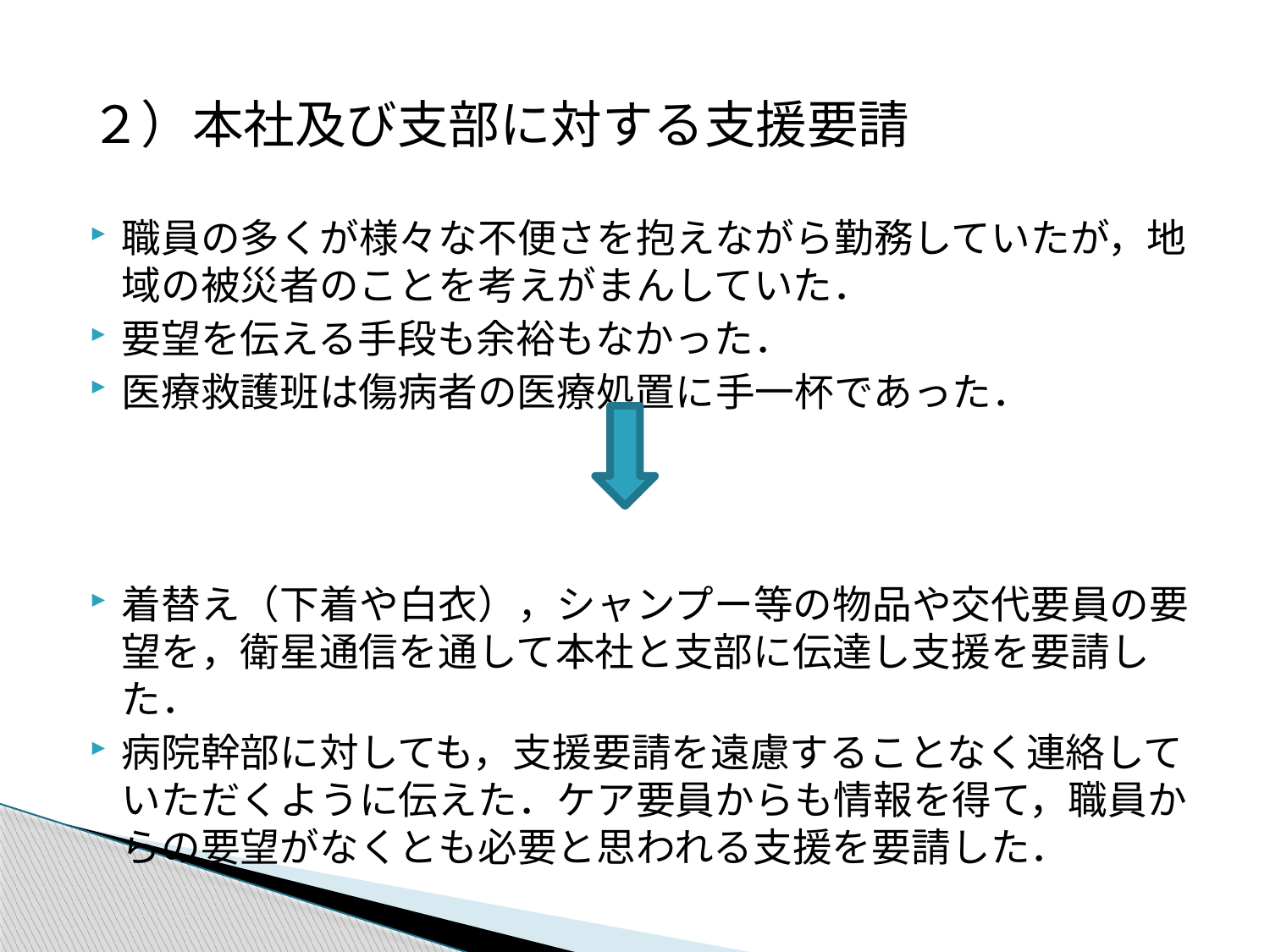

２）本社及び支部に対する支援要請

職員の多くが様々な不便さを抱えながら勤務していたが，地域の被災者のことを考えがまんしていた．
要望を伝える手段も余裕もなかった．
医療救護班は傷病者の医療処置に手一杯であった．

着替え（下着や白衣），シャンプー等の物品や交代要員の要望を，衛星通信を通して本社と支部に伝達し支援を要請した．
病院幹部に対しても，支援要請を遠慮することなく連絡していただくように伝えた．ケア要員からも情報を得て，職員からの要望がなくとも必要と思われる支援を要請した．